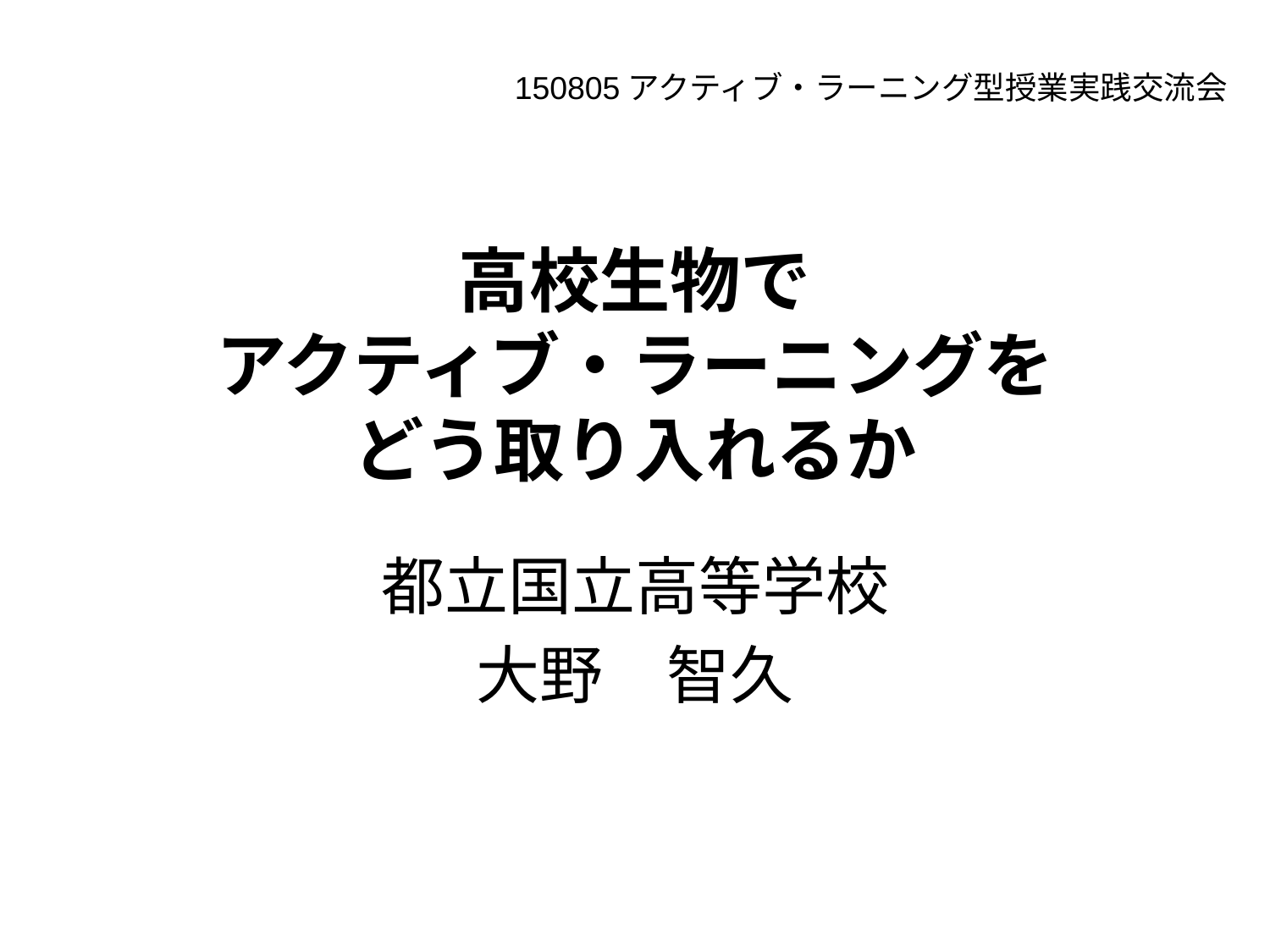

150805アクティブ・ラーニング型授業実践交流会
# 高校生物で アクティブ・ラーニングを どう取り入れるか
都立国立高等学校
大野　智久